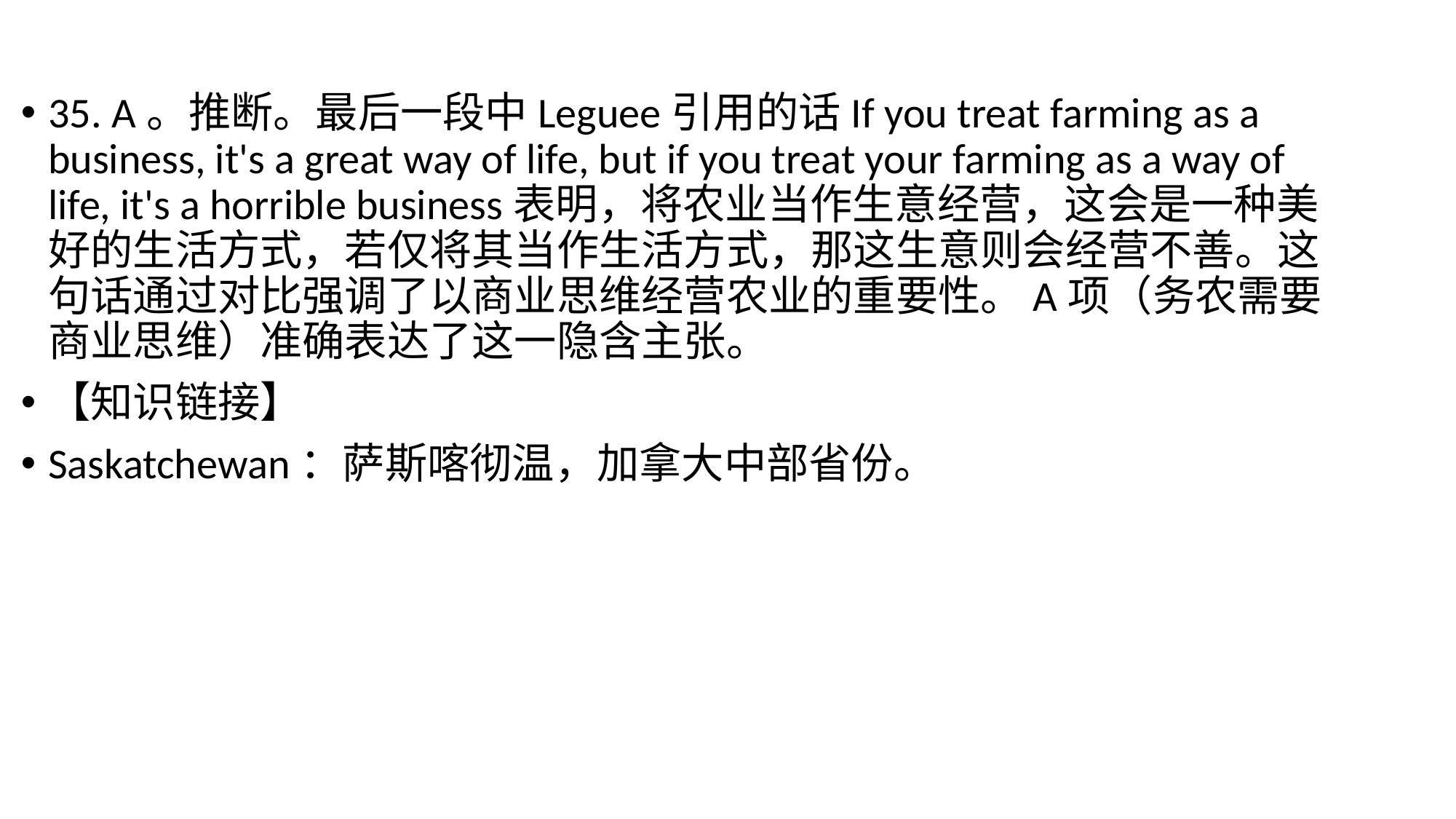

35. A。推断。最后一段中Leguee引用的话If you treat farming as a business, it's a great way of life, but if you treat your farming as a way of life, it's a horrible business表明，将农业当作生意经营，这会是一种美好的生活方式，若仅将其当作生活方式，那这生意则会经营不善。这句话通过对比强调了以商业思维经营农业的重要性。A项（务农需要商业思维）准确表达了这一隐含主张。
【知识链接】
Saskatchewan：萨斯喀彻温，加拿大中部省份。